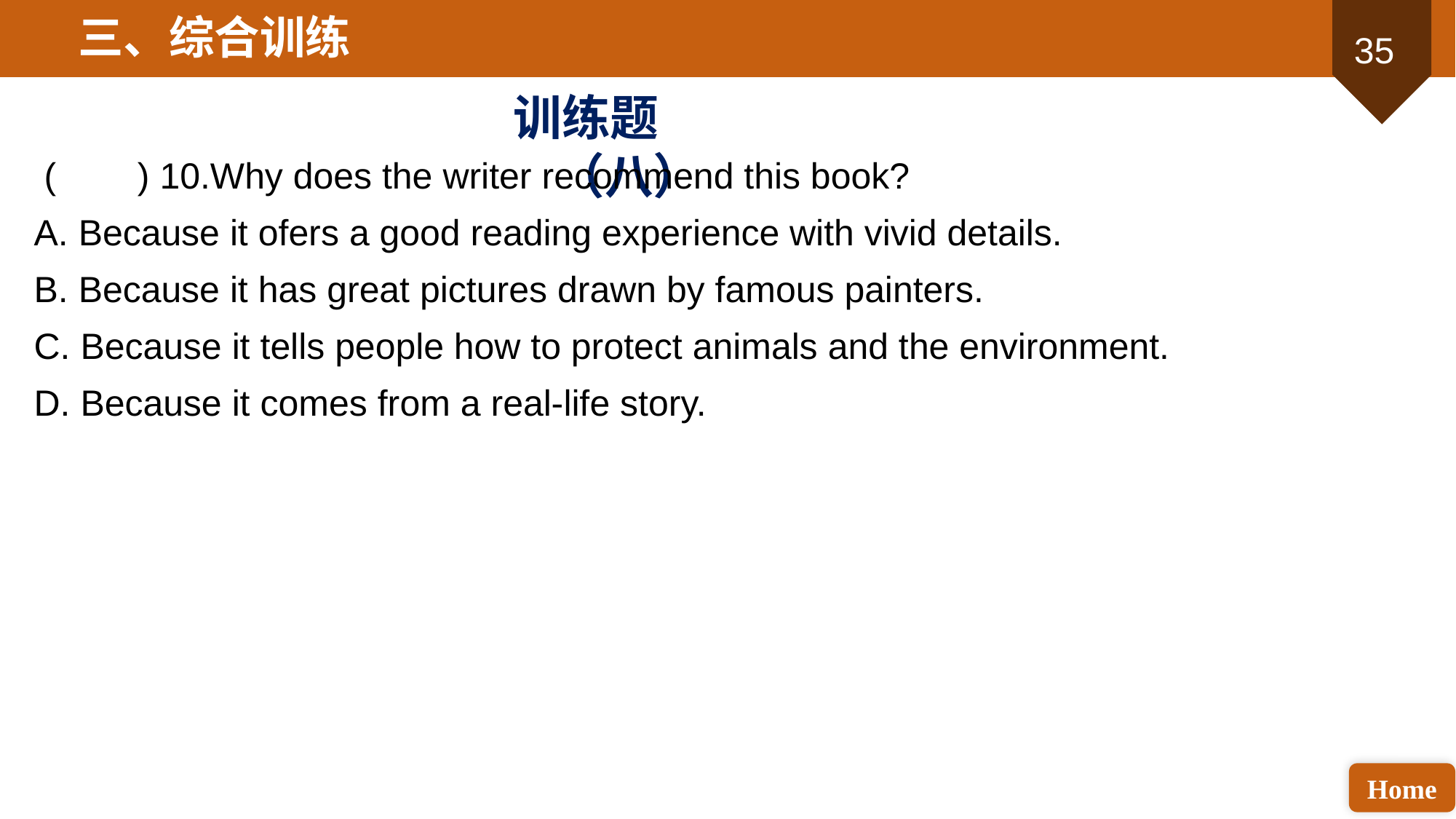

三、综合训练
训练题（八）
 (        ) 10.Why does the writer recommend this book?
A. Because it ofers a good reading experience with vivid details.
B. Because it has great pictures drawn by famous painters.
C. Because it tells people how to protect animals and the environment.
D. Because it comes from a real-life story.